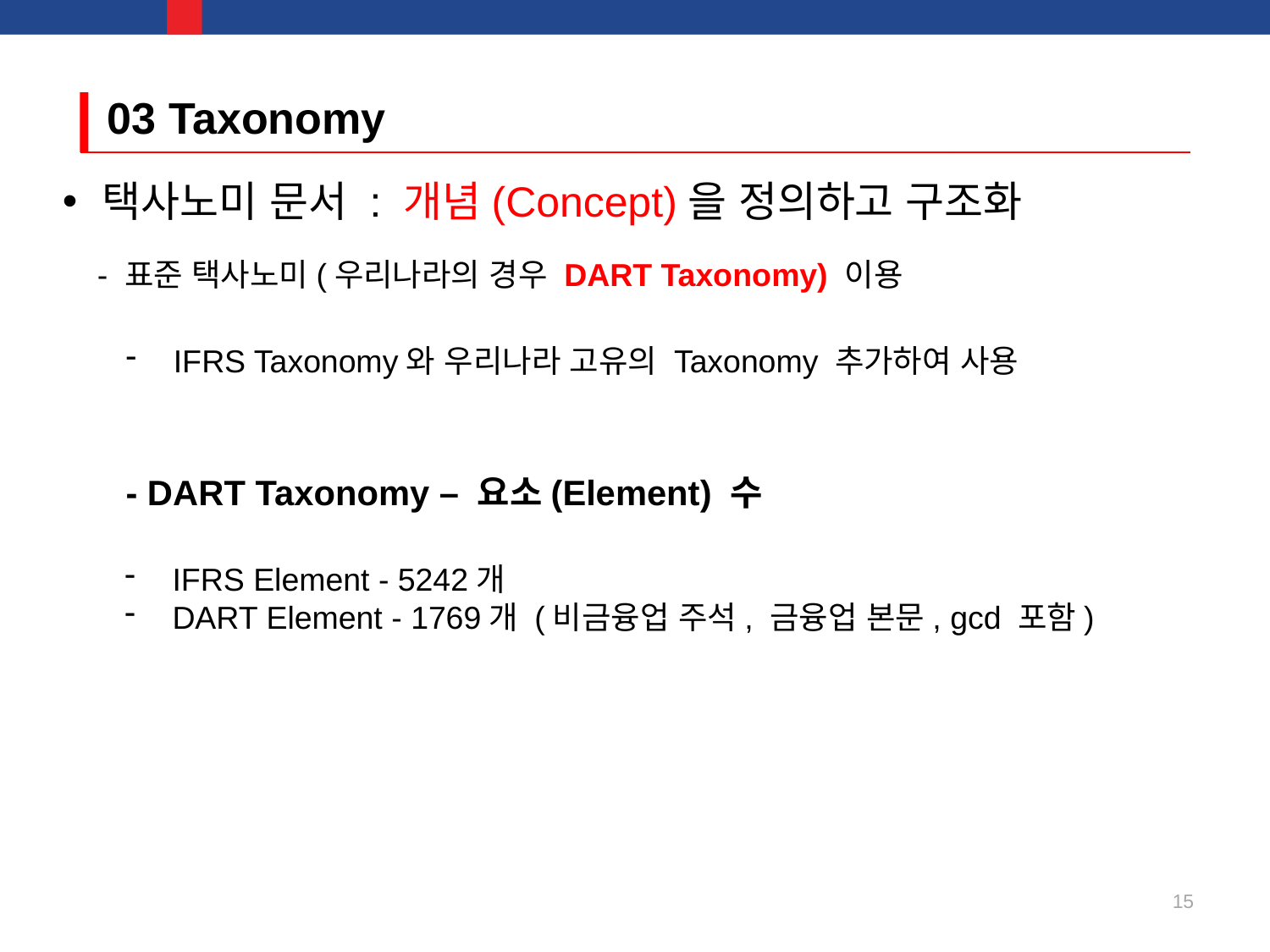

# 03 Taxonomy
택사노미 문서 : 개념(Concept)을 정의하고 구조화
- 표준 택사노미(우리나라의 경우 DART Taxonomy) 이용
IFRS Taxonomy와 우리나라 고유의 Taxonomy 추가하여 사용
- DART Taxonomy – 요소(Element) 수
IFRS Element - 5242개
DART Element - 1769개 (비금융업 주석, 금융업 본문, gcd 포함)
15